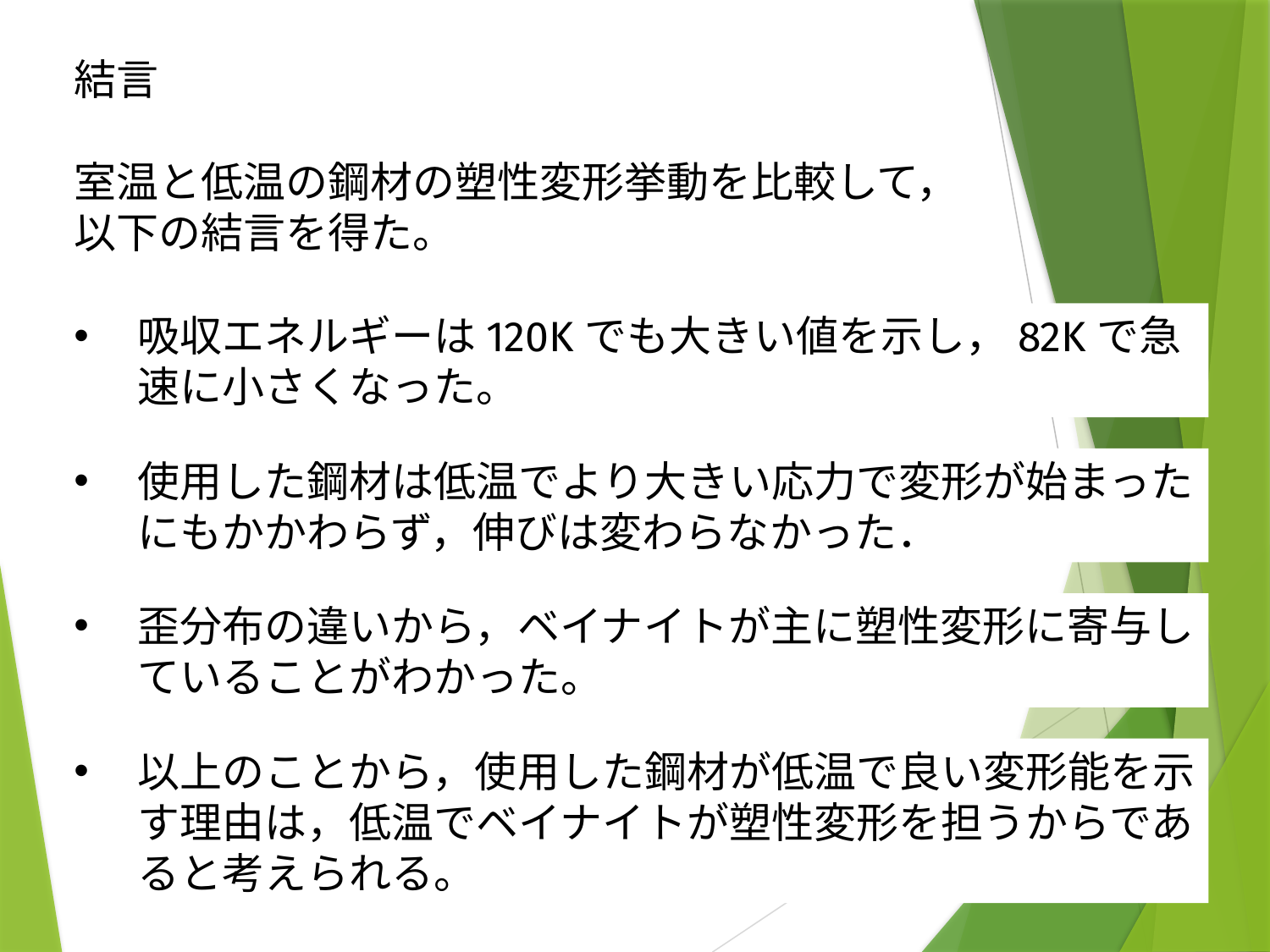

結言
室温と低温の鋼材の塑性変形挙動を比較して，以下の結言を得た。
吸収エネルギーは120Kでも大きい値を示し，82Kで急速に小さくなった。
使用した鋼材は低温でより大きい応力で変形が始まったにもかかわらず，伸びは変わらなかった．
歪分布の違いから，ベイナイトが主に塑性変形に寄与していることがわかった。
以上のことから，使用した鋼材が低温で良い変形能を示す理由は，低温でベイナイトが塑性変形を担うからであると考えられる。